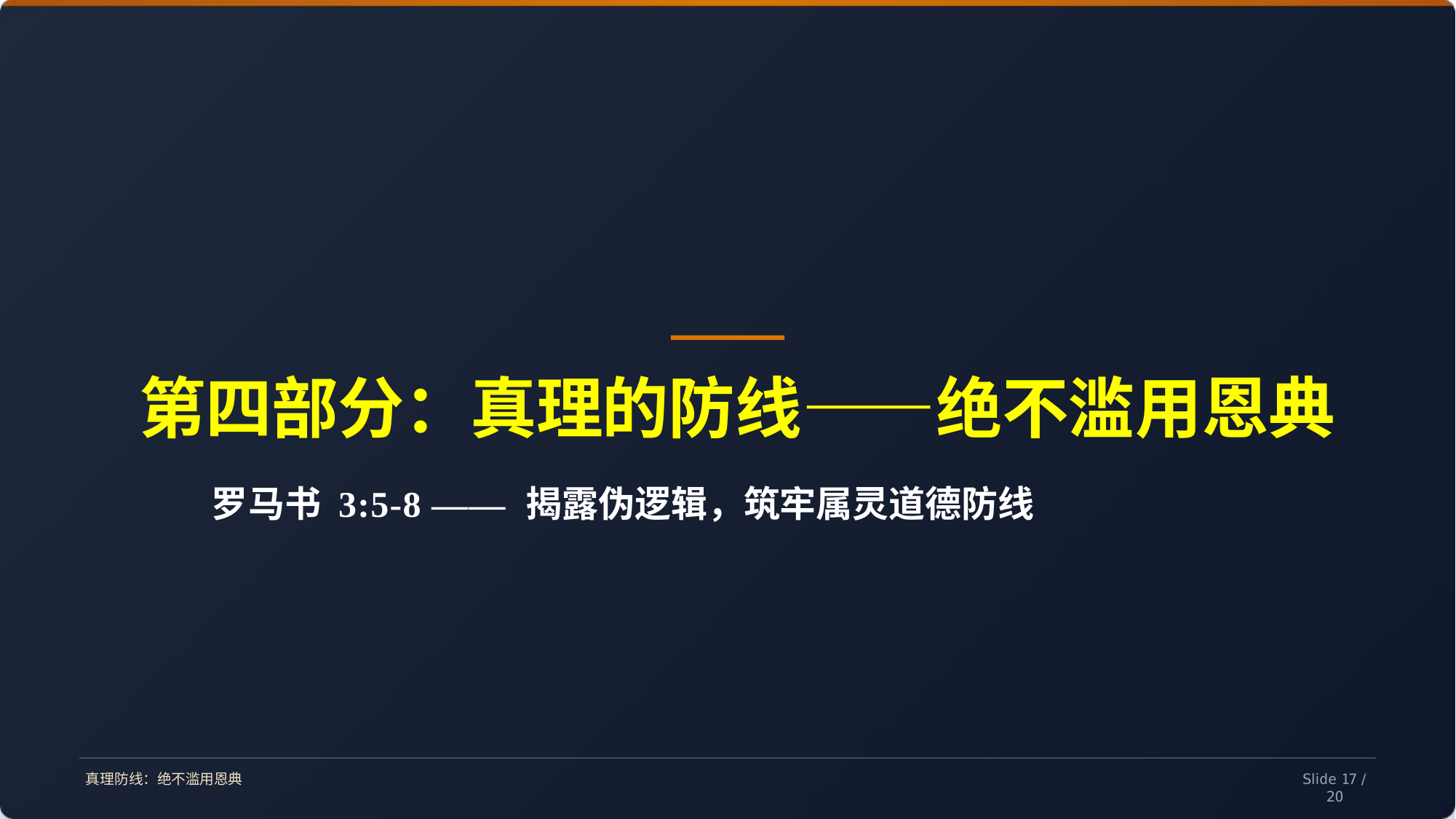

# 第四部分：真理的防线——绝不滥用恩典
罗马书 3:5-8 —— 揭露伪逻辑，筑牢属灵道德防线
Slide 17 /
20
真理防线：绝不滥用恩典